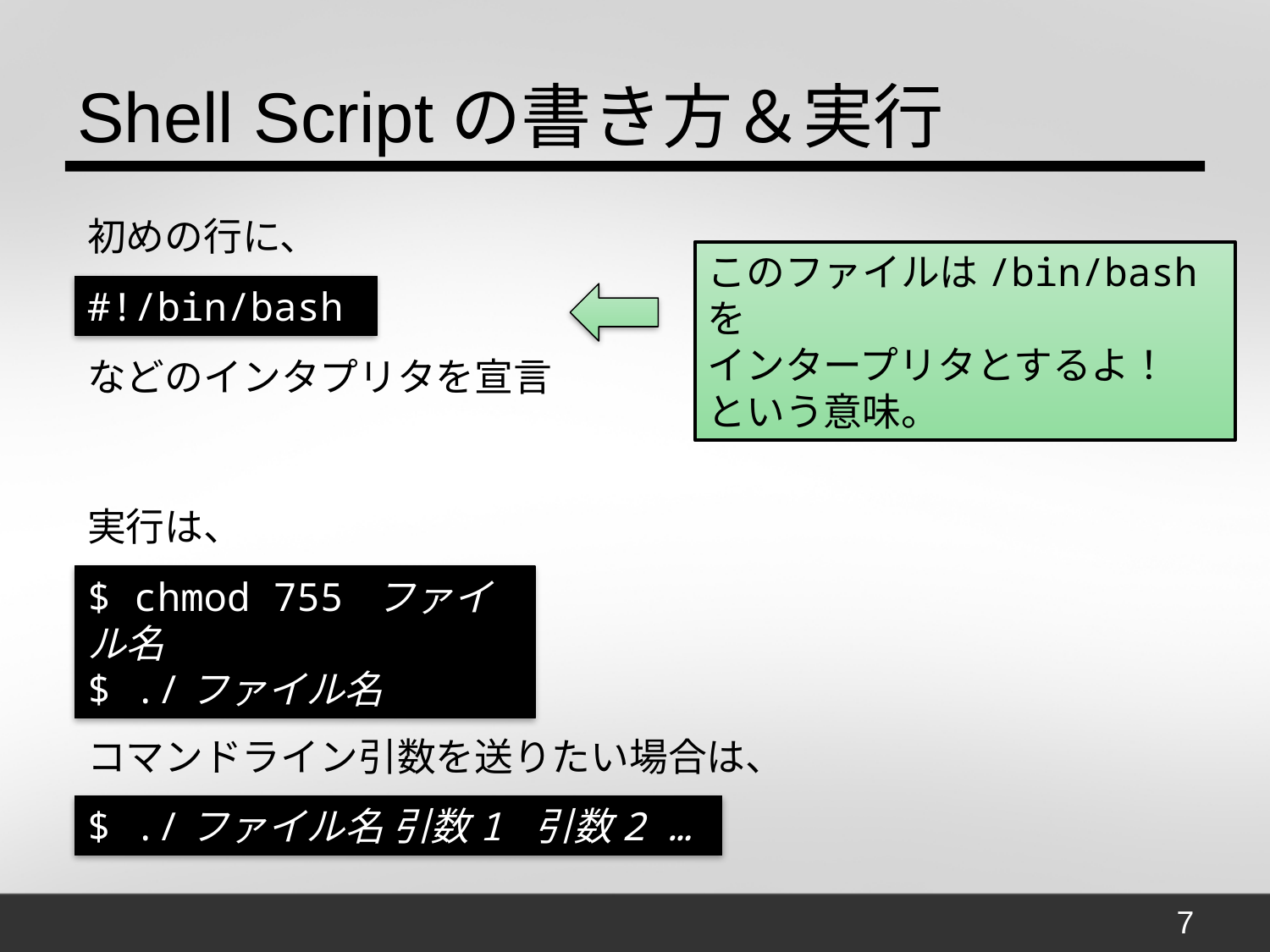

Shell Scriptの書き方＆実行
初めの行に、
このファイルは/bin/bashを
インタープリタとするよ！
という意味。
#!/bin/bash

などのインタプリタを宣言
実行は、
$ chmod 755 ファイル名
$ ./ファイル名
コマンドライン引数を送りたい場合は、
$ ./ファイル名 引数1 引数2 …
7